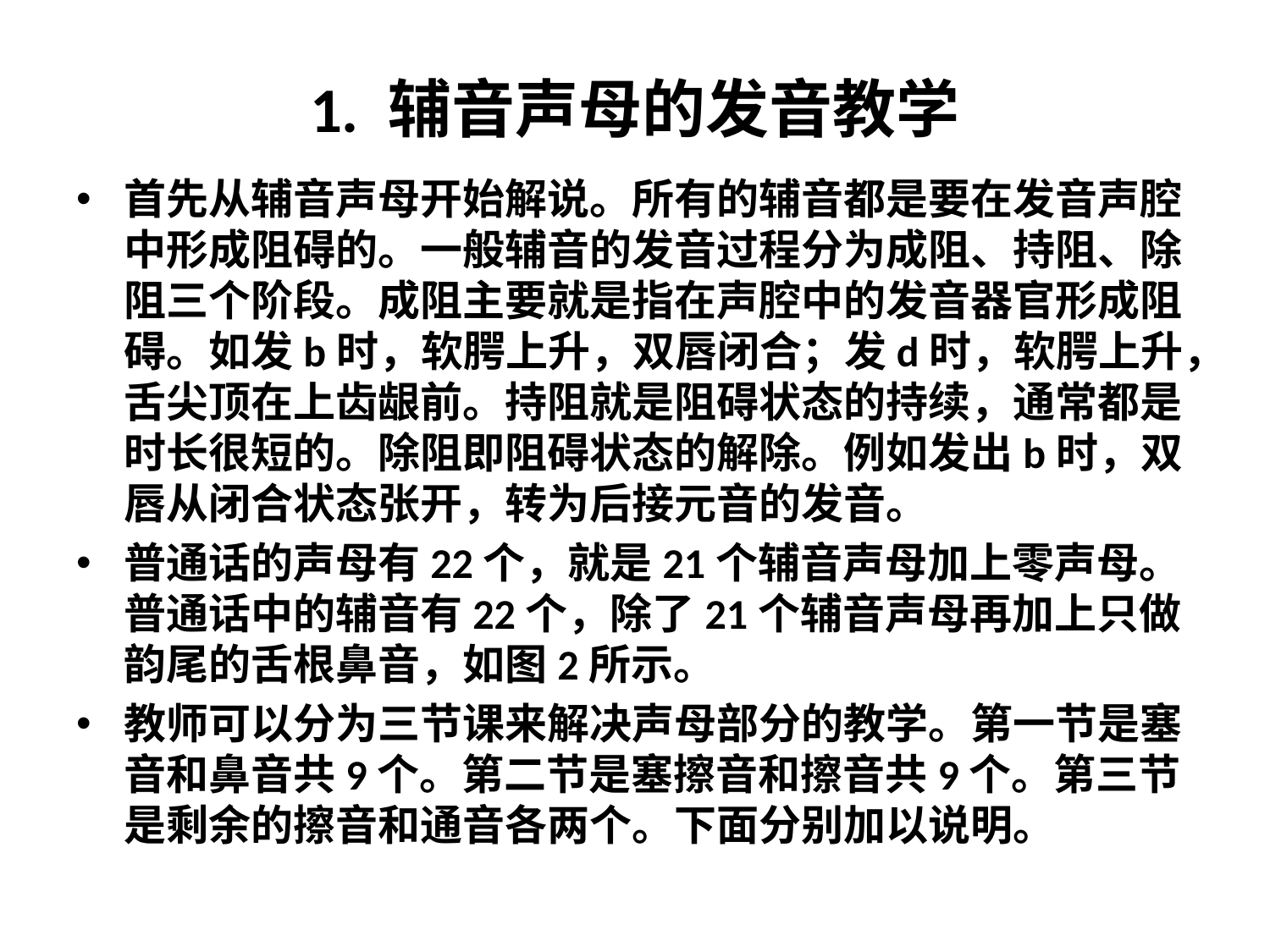

# 1. 辅音声母的发音教学
首先从辅音声母开始解说。所有的辅音都是要在发音声腔中形成阻碍的。一般辅音的发音过程分为成阻、持阻、除阻三个阶段。成阻主要就是指在声腔中的发音器官形成阻碍。如发b时，软腭上升，双唇闭合；发d时，软腭上升，舌尖顶在上齿龈前。持阻就是阻碍状态的持续，通常都是时长很短的。除阻即阻碍状态的解除。例如发出b时，双唇从闭合状态张开，转为后接元音的发音。
普通话的声母有22个，就是21个辅音声母加上零声母。普通话中的辅音有22个，除了21个辅音声母再加上只做韵尾的舌根鼻音，如图2所示。
教师可以分为三节课来解决声母部分的教学。第一节是塞音和鼻音共9个。第二节是塞擦音和擦音共9个。第三节是剩余的擦音和通音各两个。下面分别加以说明。